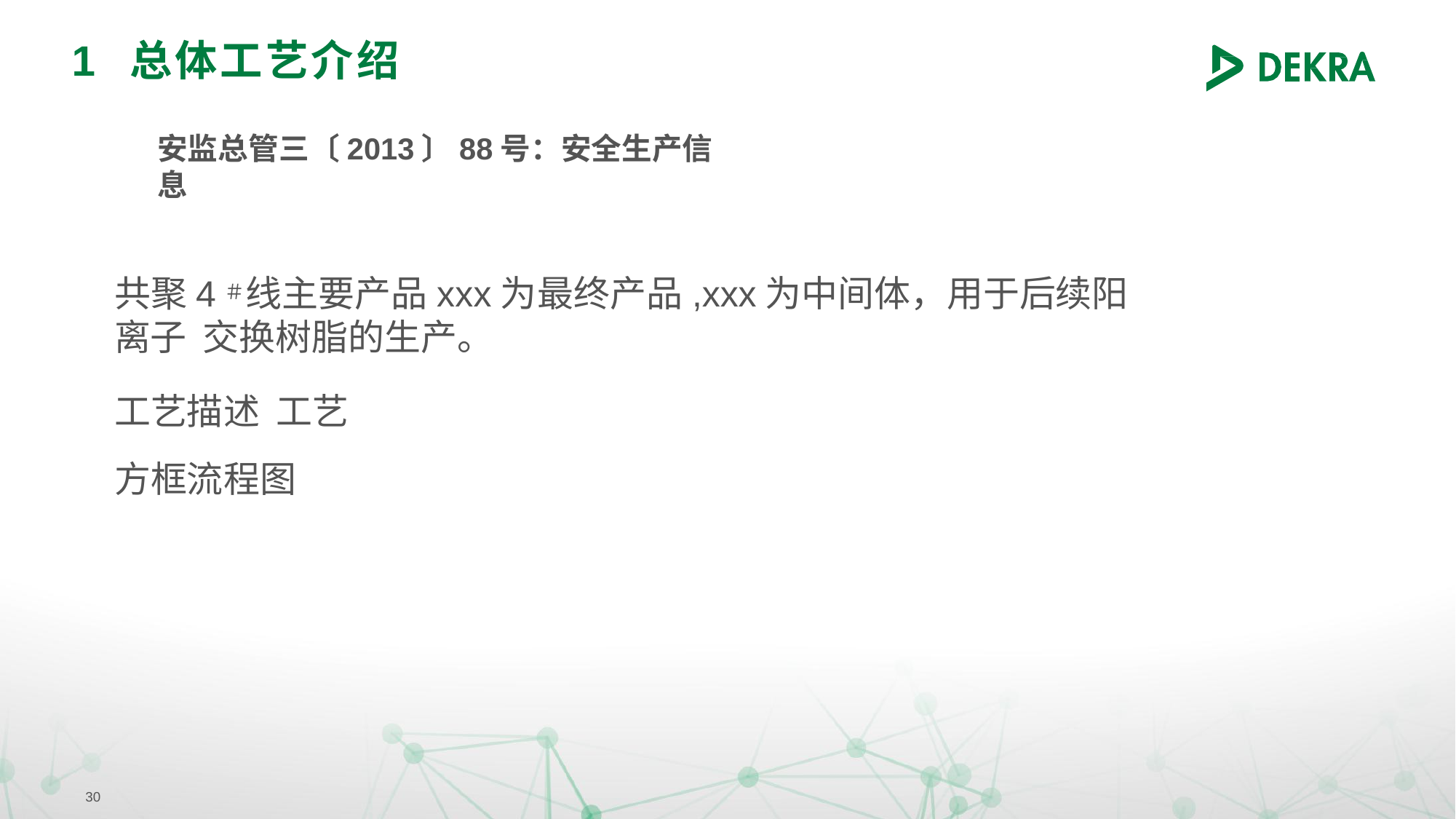

# 1	总体工艺介绍

安监总管三〔2013〕88号：安全生产信息
共聚4＃线主要产品xxx为最终产品,xxx为中间体，用于后续阳离子  交换树脂的生产。
工艺描述  工艺方框流程图
30